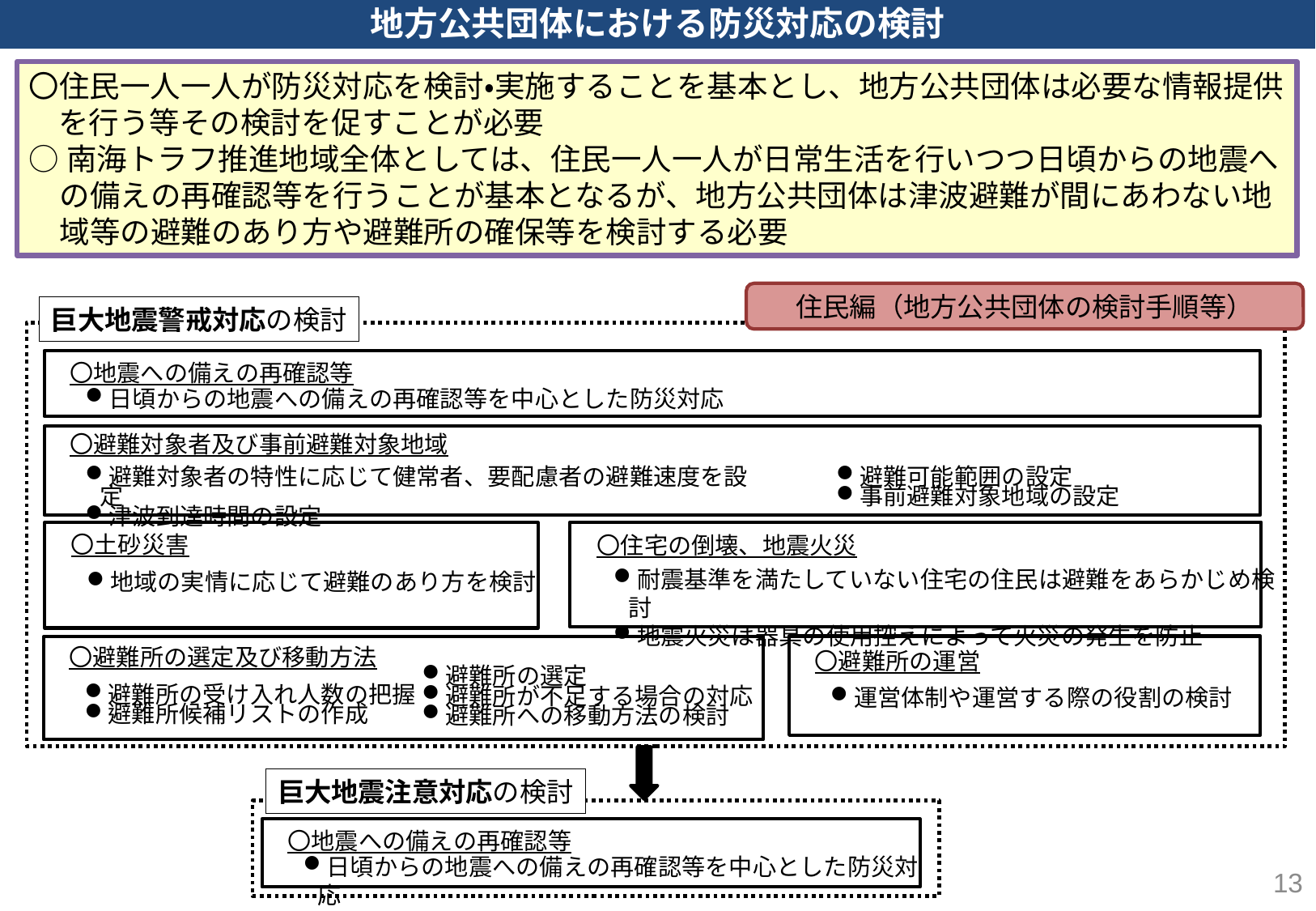

地方公共団体における防災対応の検討
〇住民一人一人が防災対応を検討・実施することを基本とし、地方公共団体は必要な情報提供を行う等その検討を促すことが必要
○南海トラフ推進地域全体としては、住民一人一人が日常生活を行いつつ日頃からの地震への備えの再確認等を行うことが基本となるが、地方公共団体は津波避難が間にあわない地域等の避難のあり方や避難所の確保等を検討する必要
住民編（地方公共団体の検討手順等）
巨大地震警戒対応の検討

〇地震への備えの再確認等
日頃からの地震への備えの再確認等を中心とした防災対応
〇避難対象者及び事前避難対象地域

避難対象者の特性に応じて健常者、要配慮者の避難速度を設定
津波到達時間の設定
避難可能範囲の設定
事前避難対象地域の設定

〇土砂災害
〇住宅の倒壊、地震火災
耐震基準を満たしていない住宅の住民は避難をあらかじめ検討
地震火災は器具の使用控えによって火災の発生を防止
地域の実情に応じて避難のあり方を検討

〇避難所の選定及び移動方法
〇避難所の運営
避難所の選定
避難所が不足する場合の対応
避難所への移動方法の検討
運営体制や運営する際の役割の検討
避難所の受け入れ人数の把握
避難所候補リストの作成

巨大地震注意対応の検討

〇地震への備えの再確認等
13
日頃からの地震への備えの再確認等を中心とした防災対応
13